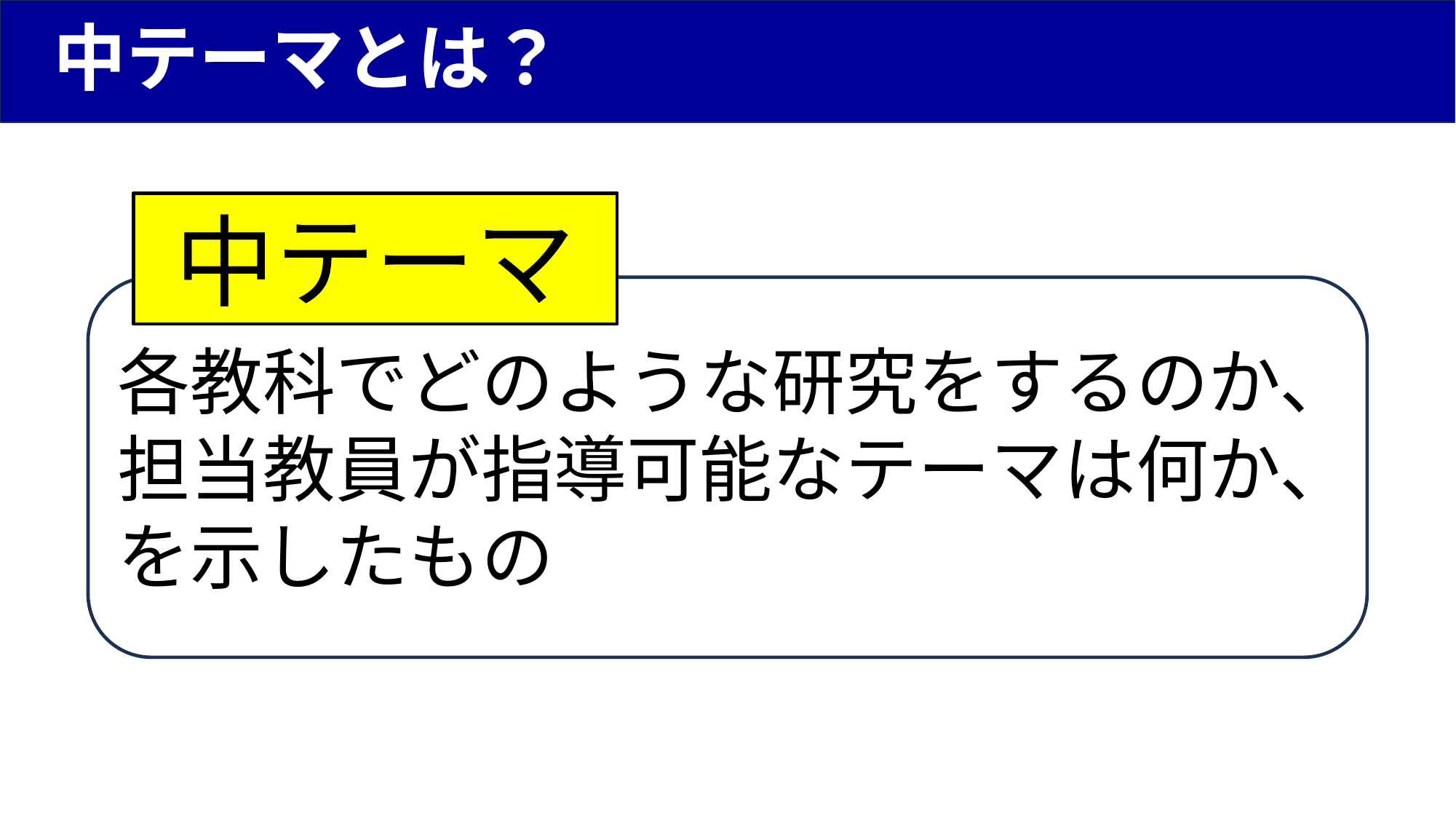

# 中テーマとは？
中テーマ
各教科でどのような研究をするのか、
担当教員が指導可能なテーマは何か、を示したもの